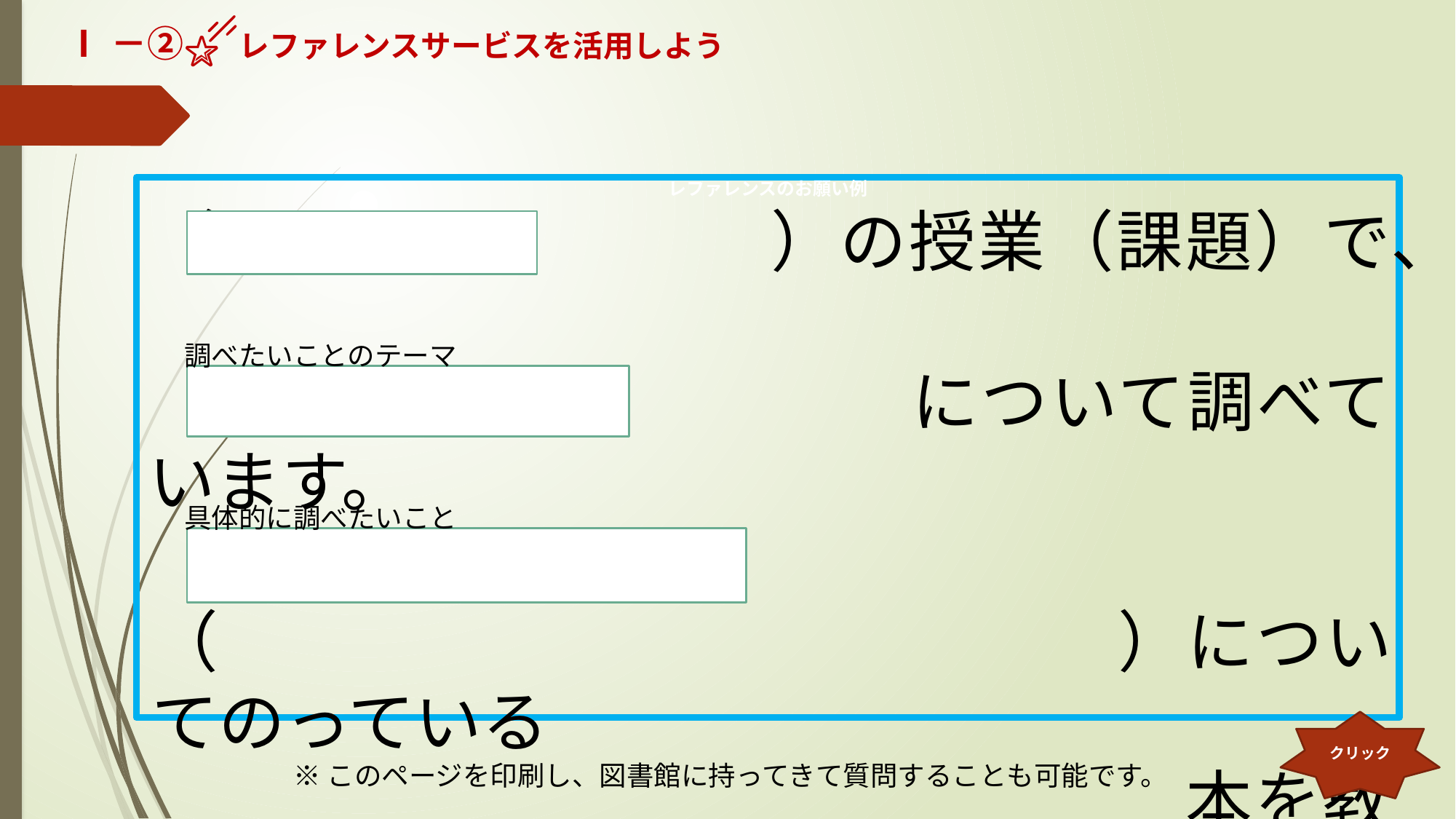

Ⅰ－②🌠レファレンスサービスを活用しよう
レファレンスのお願い例
（　　　　　　　　）の授業（課題）で、

　　　　　　　　　　　について調べています。

（　　　　　　　　　　　　　）についてのっている
　　　　　　　　　　　　　　　本を教えてください。

調べたいことのテーマ

具体的に調べたいこと

クリック
※このページを印刷し、図書館に持ってきて質問することも可能です。